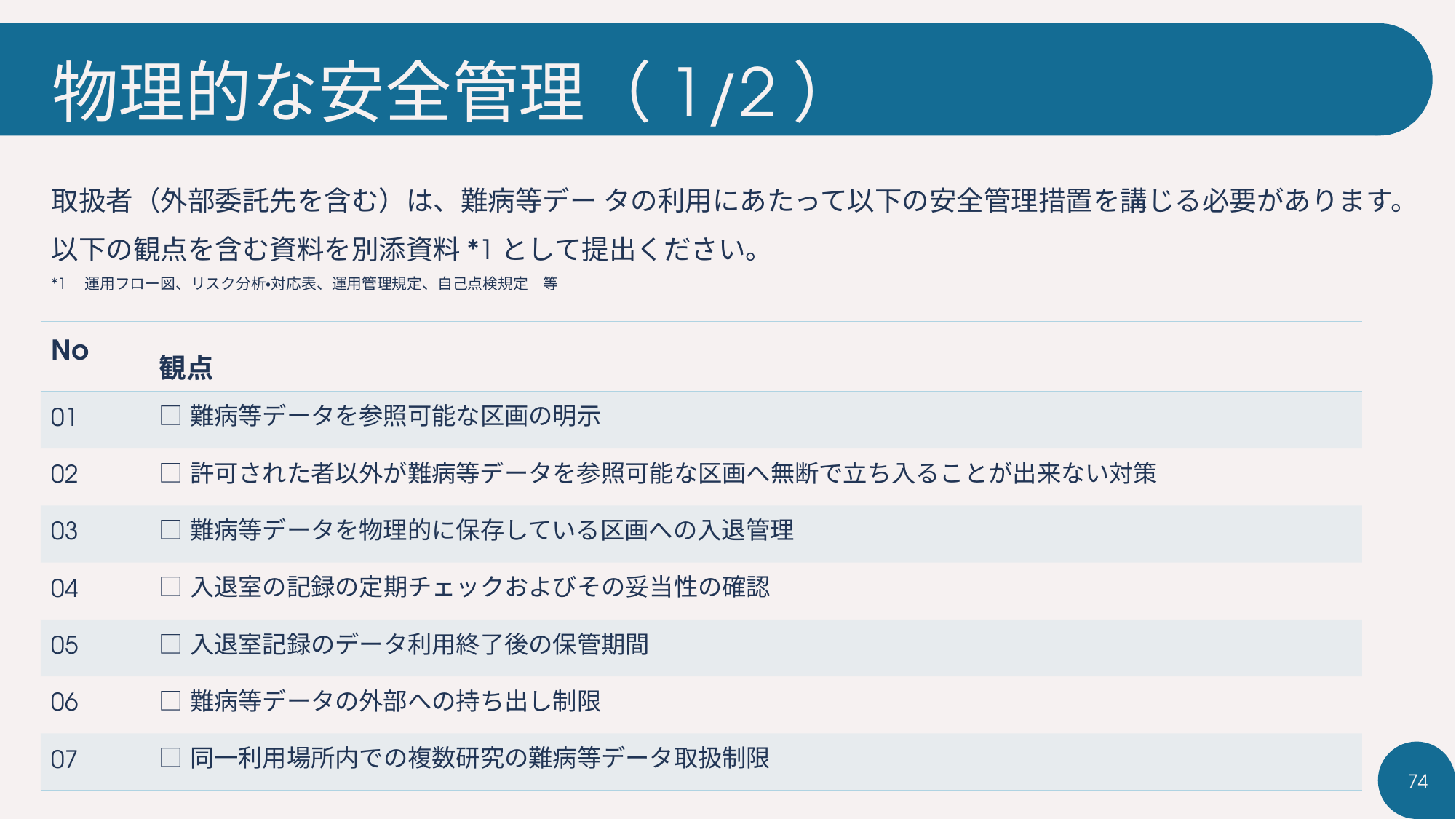

# 物理的な安全管理（1/2）
取扱者（外部委託先を含む）は、難病等デー タの利用にあたって以下の安全管理措置を講じる必要があります。以下の観点を含む資料を別添資料*1として提出ください。
*1　運用フロー図、リスク分析・対応表、運用管理規定、自己点検規定　等
| No | 観点 |
| --- | --- |
| 01 | □難病等データを参照可能な区画の明示 |
| 02 | □許可された者以外が難病等データを参照可能な区画へ無断で立ち入ることが出来ない対策 |
| 03 | □難病等データを物理的に保存している区画への入退管理 |
| 04 | □入退室の記録の定期チェックおよびその妥当性の確認 |
| 05 | □入退室記録のデータ利用終了後の保管期間 |
| 06 | □難病等データの外部への持ち出し制限 |
| 07 | □同一利用場所内での複数研究の難病等データ取扱制限 |
74